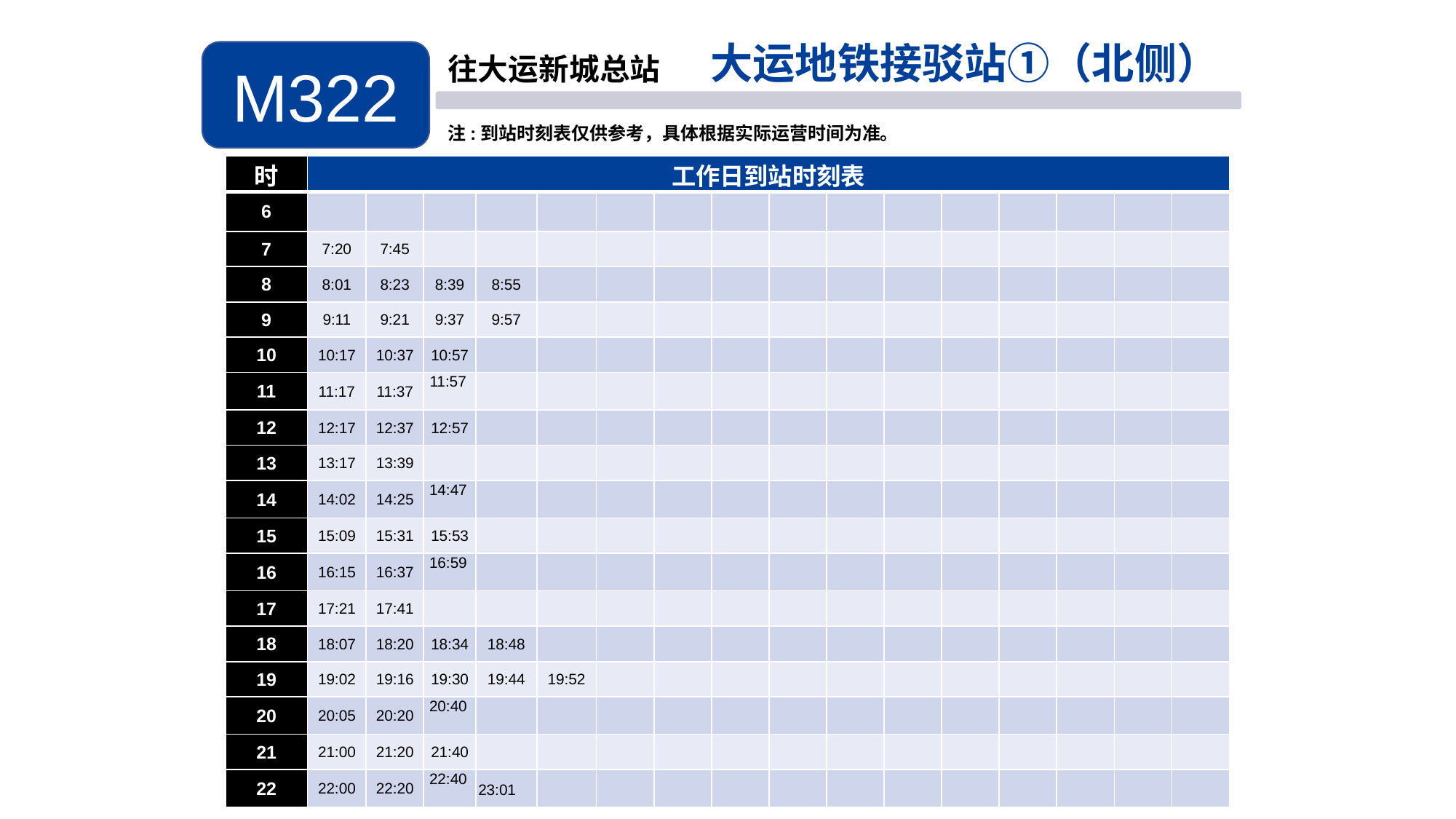

大运地铁接驳站①（北侧）
M322
往大运新城总站

注:到站时刻表仅供参考，具体根据实际运营时间为准。
| 时 | 工作日到站时刻表 |  |  |  |  |  |  |  |  |  |  |  |  |  |  |  |
| --- | --- | --- | --- | --- | --- | --- | --- | --- | --- | --- | --- | --- | --- | --- | --- | --- |
| 6 |  |  |  |  |  |  |  |  |  |  |  |  |  |  |  |  |
| 7 | 7:20 | 7:45 |  |  |  |  |  |  |  |  |  |  |  |  |  |  |
| 8 | 8:01 | 8:23 | 8:39 | 8:55 |  |  |  |  |  |  |  |  |  |  |  |  |
| 9 | 9:11 | 9:21 | 9:37 | 9:57 |  |  |  |  |  |  |  |  |  |  |  |  |
| 10 | 10:17 | 10:37 | 10:57 |  |  |  |  |  |  |  |  |  |  |  |  |  |
| 11 | 11:17 | 11:37 | 11:57 |  |  |  |  |  |  |  |  |  |  |  |  |  |
| 12 | 12:17 | 12:37 | 12:57 |  |  |  |  |  |  |  |  |  |  |  |  |  |
| 13 | 13:17 | 13:39 |  |  |  |  |  |  |  |  |  |  |  |  |  |  |
| 14 | 14:02 | 14:25 | 14:47 |  |  |  |  |  |  |  |  |  |  |  |  |  |
| 15 | 15:09 | 15:31 | 15:53 |  |  |  |  |  |  |  |  |  |  |  |  |  |
| 16 | 16:15 | 16:37 | 16:59 |  |  |  |  |  |  |  |  |  |  |  |  |  |
| 17 | 17:21 | 17:41 |  |  |  |  |  |  |  |  |  |  |  |  |  |  |
| 18 | 18:07 | 18:20 | 18:34 | 18:48 |  |  |  |  |  |  |  |  |  |  |  |  |
| 19 | 19:02 | 19:16 | 19:30 | 19:44 | 19:52 |  |  |  |  |  |  |  |  |  |  |  |
| 20 | 20:05 | 20:20 | 20:40 |  |  |  |  |  |  |  |  |  |  |  |  |  |
| 21 | 21:00 | 21:20 | 21:40 |  |  |  |  |  |  |  |  |  |  |  |  |  |
| 22 | 22:00 | 22:20 | 22:40 | 23:01 |  |  |  |  |  |  |  |  |  |  |  |  |